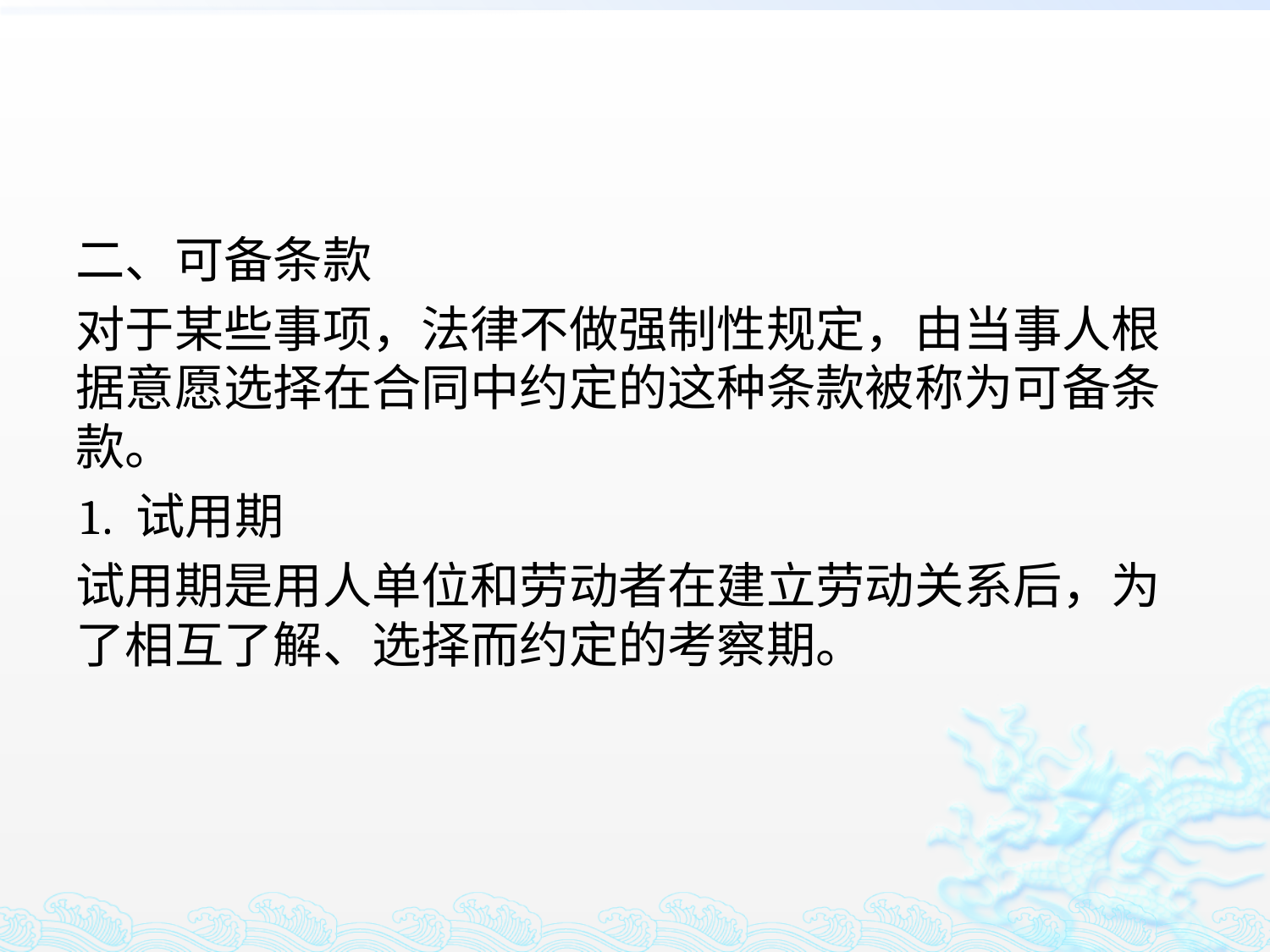

#
二、可备条款
对于某些事项，法律不做强制性规定，由当事人根据意愿选择在合同中约定的这种条款被称为可备条款。
1. 试用期
试用期是用人单位和劳动者在建立劳动关系后，为了相互了解、选择而约定的考察期。